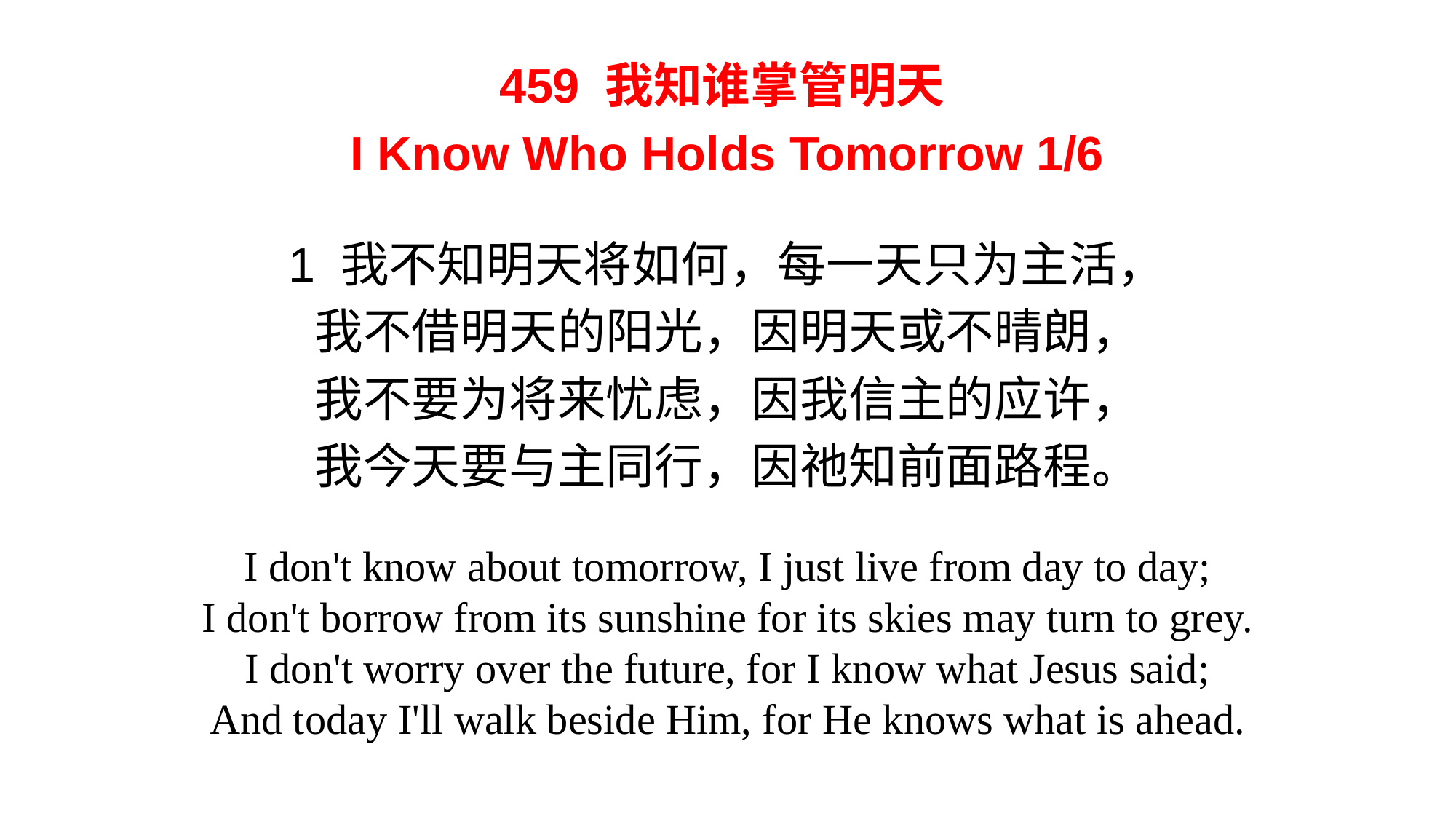

459 我知谁掌管明天
I Know Who Holds Tomorrow 1/6
1 我不知明天将如何，每一天只为主活，
我不借明天的阳光，因明天或不晴朗，
我不要为将来忧虑，因我信主的应许，
我今天要与主同行，因祂知前面路程。

I don't know about tomorrow, I just live from day to day;
I don't borrow from its sunshine for its skies may turn to grey.
I don't worry over the future, for I know what Jesus said;
And today I'll walk beside Him, for He knows what is ahead.